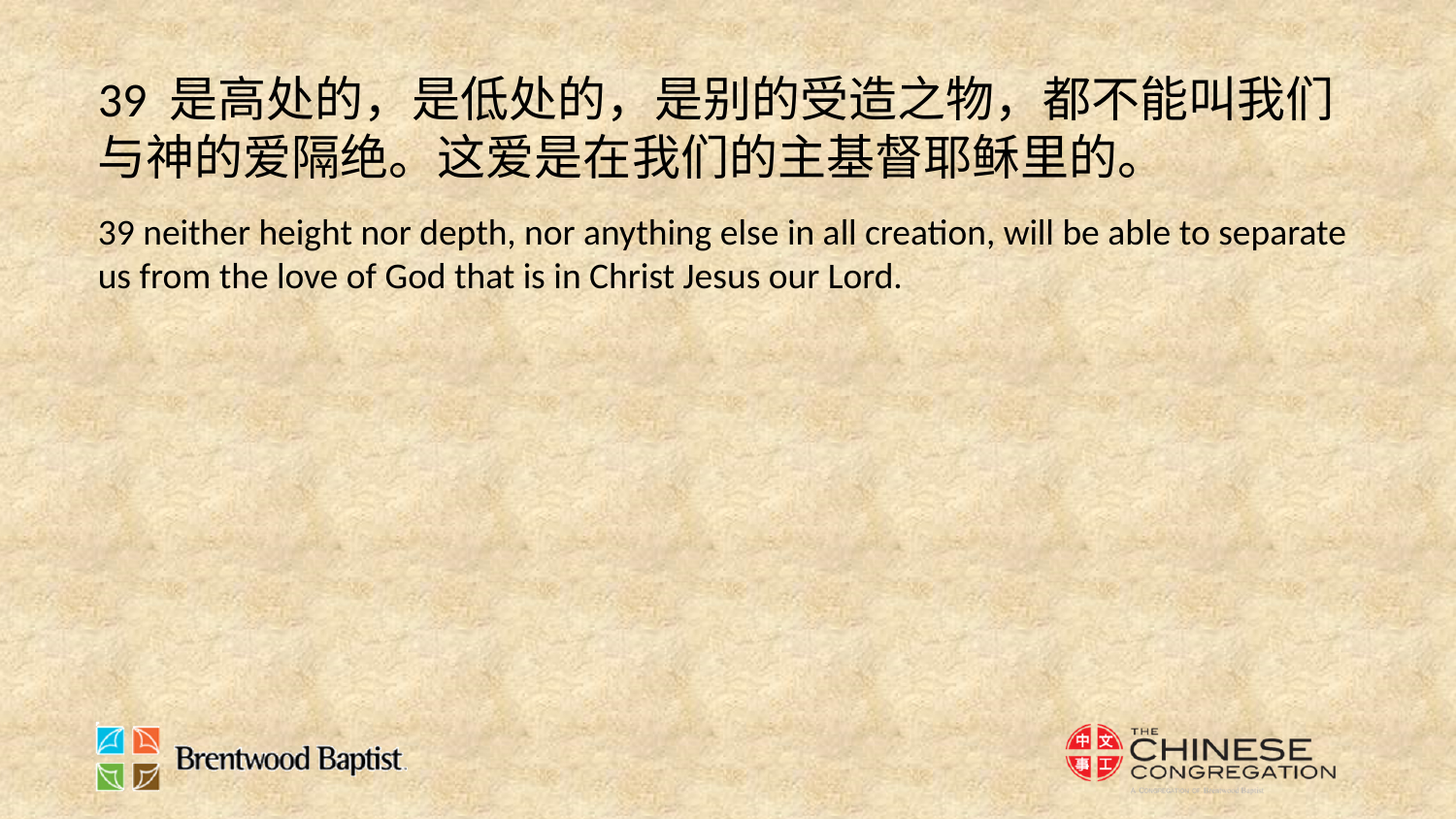

39 是高处的，是低处的，是别的受造之物，都不能叫我们与神的爱隔绝。这爱是在我们的主基督耶稣里的。

39 neither height nor depth, nor anything else in all creation, will be able to separate us from the love of God that is in Christ Jesus our Lord.